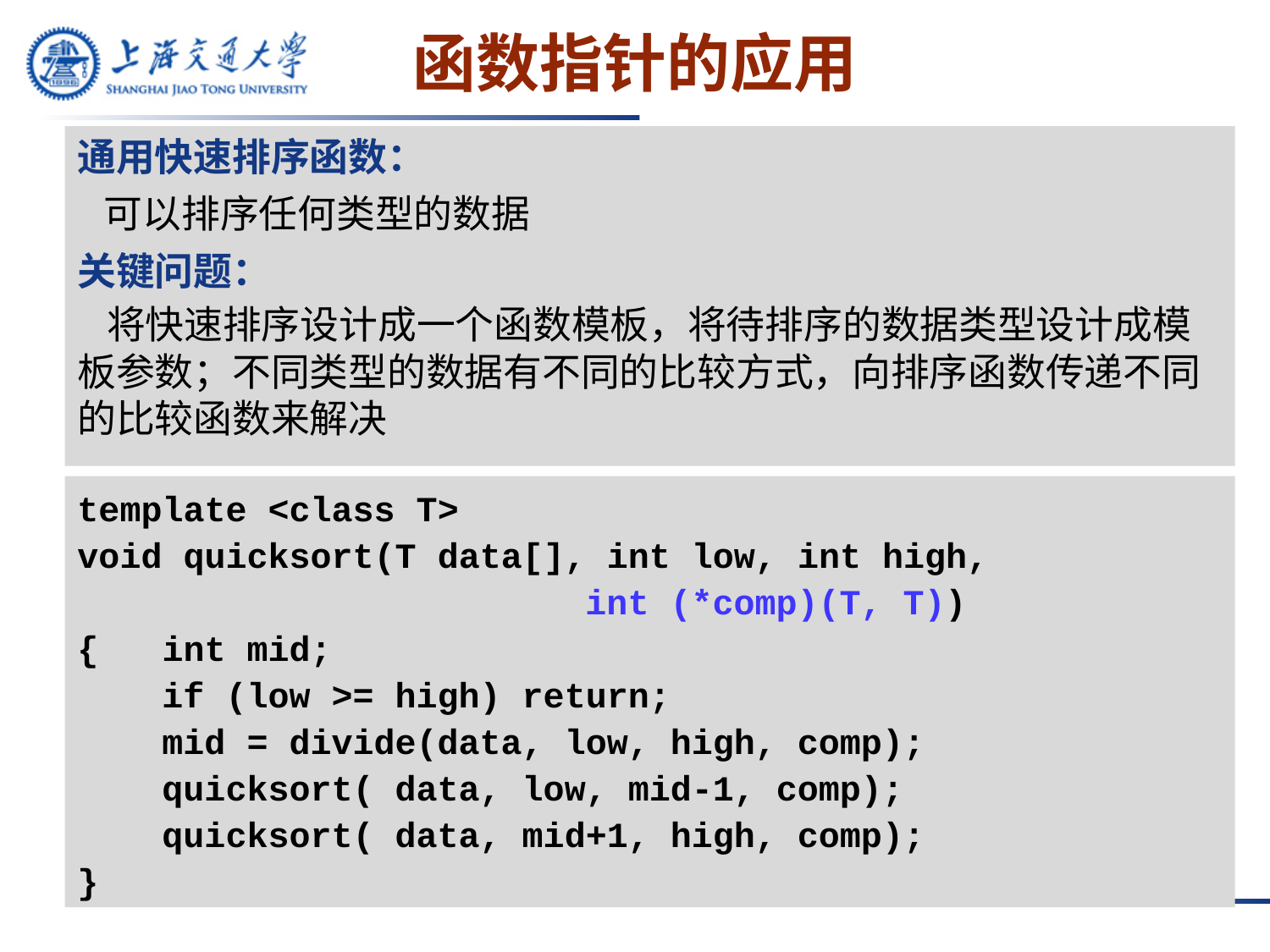

# 函数指针的应用
通用快速排序函数：
  可以排序任何类型的数据
关键问题：
  将快速排序设计成一个函数模板，将待排序的数据类型设计成模板参数；不同类型的数据有不同的比较方式，向排序函数传递不同的比较函数来解决
template <class T>
void quicksort(T data[], int low, int high,
                        int (*comp)(T, T))
{   int mid;
    if (low >= high) return;
    mid = divide(data, low, high, comp);
    quicksort( data, low, mid-1, comp);
    quicksort( data, mid+1, high, comp);
}